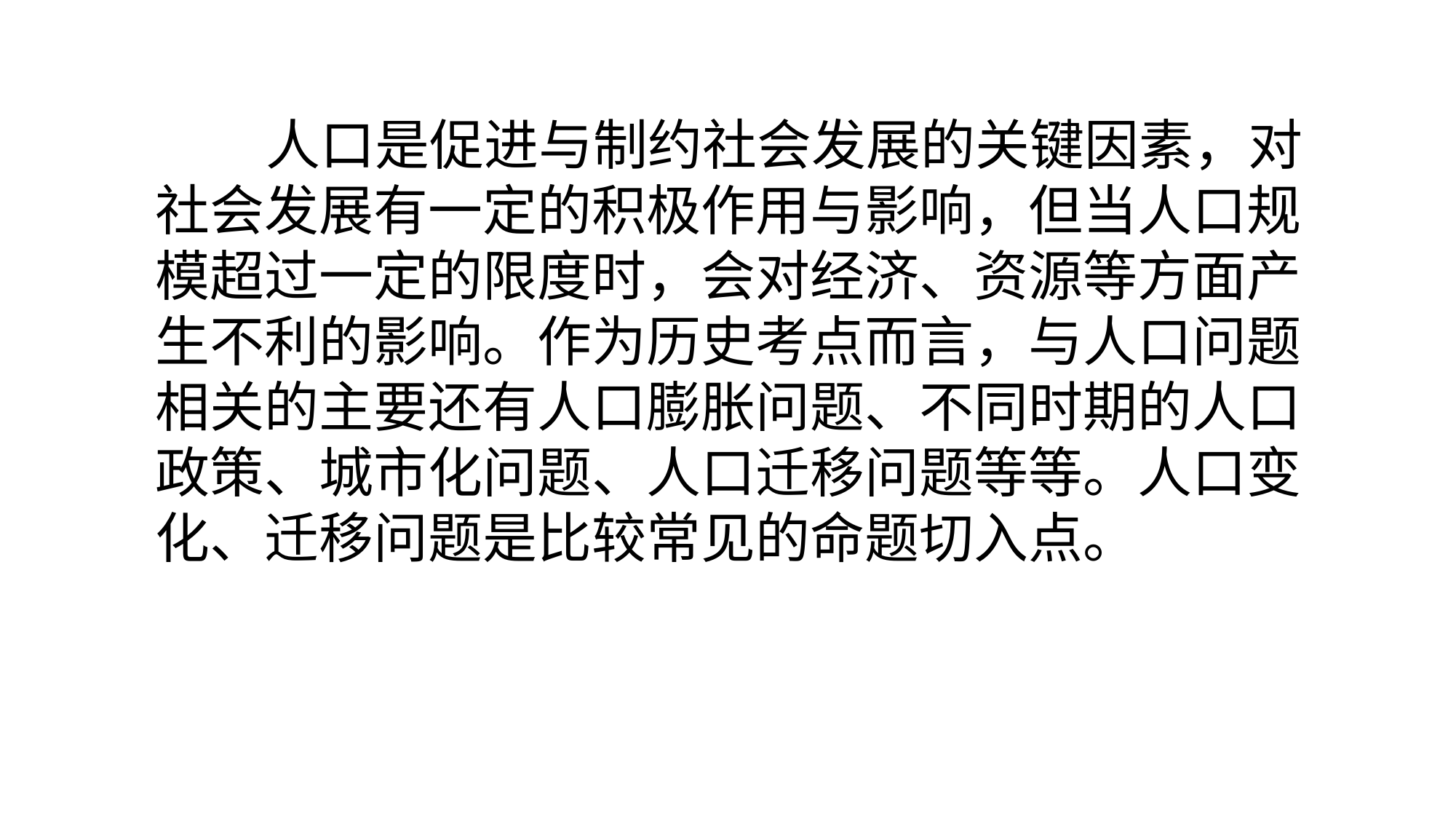

人口是促进与制约社会发展的关键因素，对社会发展有一定的积极作用与影响，但当人口规模超过一定的限度时，会对经济、资源等方面产生不利的影响。作为历史考点而言，与人口问题相关的主要还有人口膨胀问题、不同时期的人口政策、城市化问题、人口迁移问题等等。人口变化、迁移问题是比较常见的命题切入点。